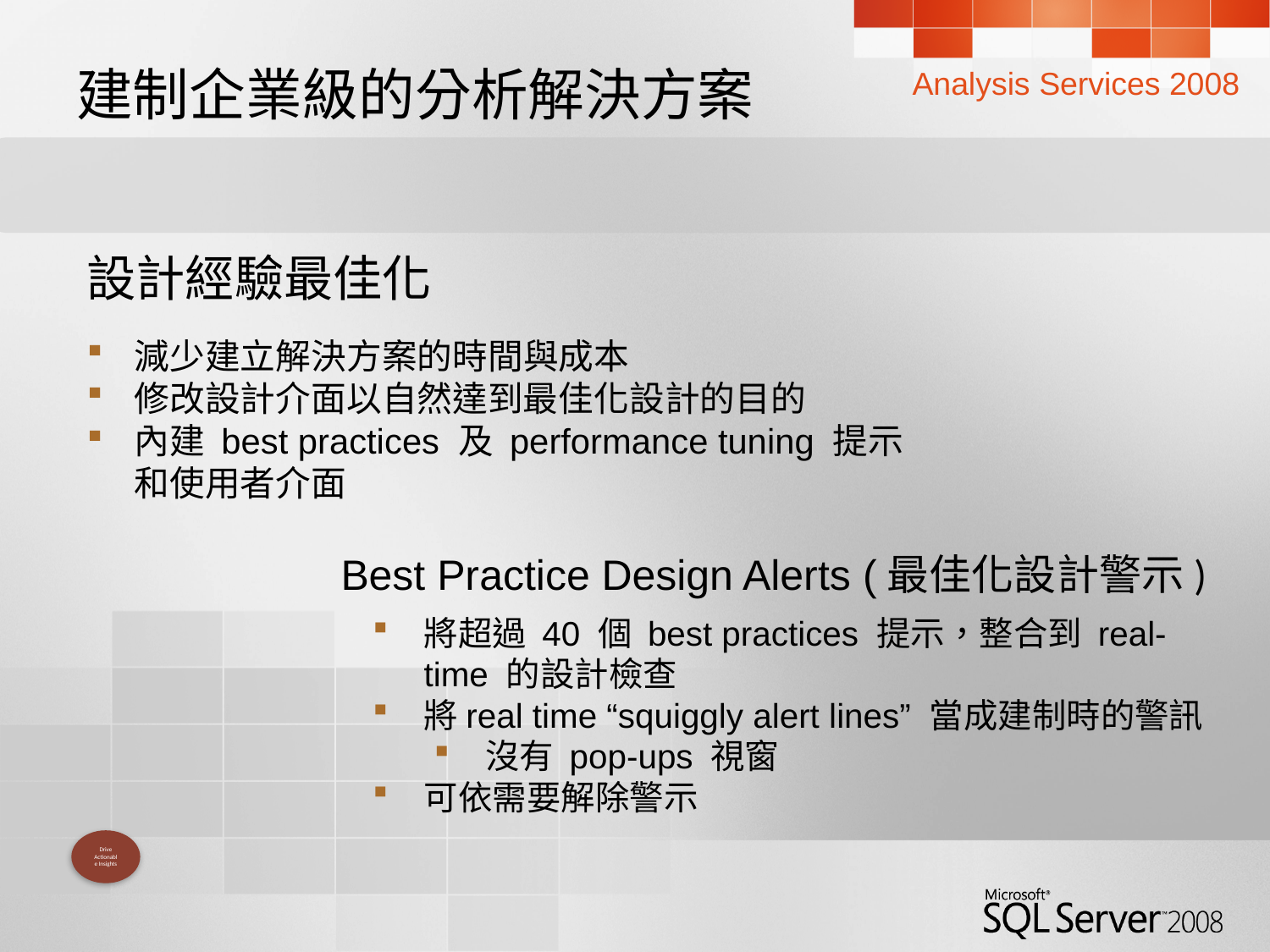

Analysis Services 2008
# 建制企業級的分析解決方案

設計經驗最佳化
減少建立解決方案的時間與成本
修改設計介面以自然達到最佳化設計的目的
內建 best practices 及 performance tuning 提示和使用者介面
Best Practice Design Alerts (最佳化設計警示)

將超過 40 個 best practices 提示，整合到 real-time 的設計檢查
將real time “squiggly alert lines” 當成建制時的警訊
沒有 pop-ups 視窗
可依需要解除警示

Drive Actionable Insights
Design